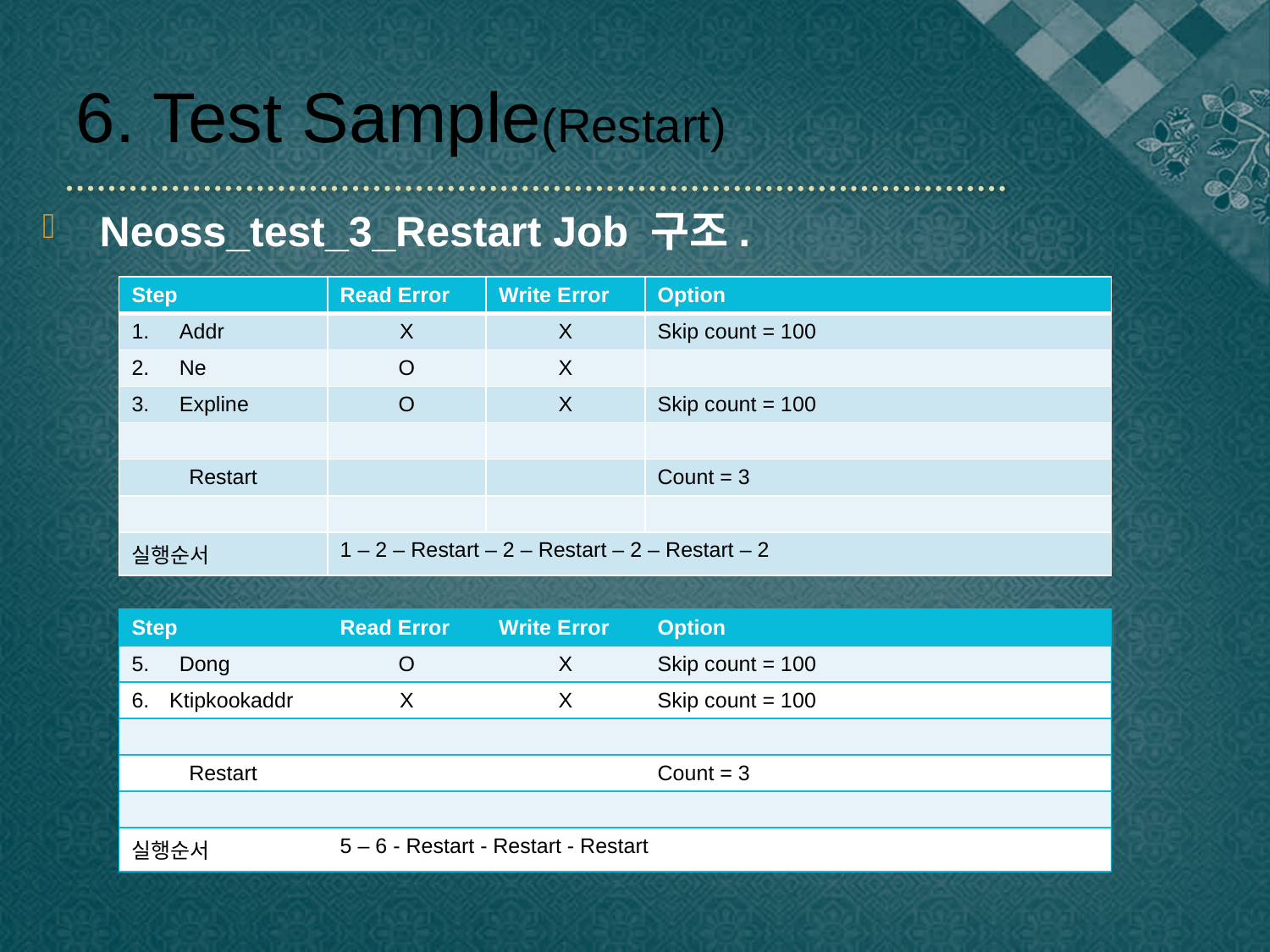

# 6. Test Sample(Restart)
 Neoss_test_3_Restart Job 구조.
| Step | Read Error | Write Error | Option |
| --- | --- | --- | --- |
| Addr | X | X | Skip count = 100 |
| Ne | O | X |  |
| Expline | O | X | Skip count = 100 |
|  |  |  |  |
| Restart |  |  | Count = 3 |
|  |  |  |  |
| 실행순서 | 1 – 2 – Restart – 2 – Restart – 2 – Restart – 2 |  |  |
| Step | Read Error | Write Error | Option |
| --- | --- | --- | --- |
| Dong | O | X | Skip count = 100 |
| Ktipkookaddr | X | X | Skip count = 100 |
|  |  |  |  |
| Restart |  |  | Count = 3 |
|  |  |  |  |
| 실행순서 | 5 – 6 - Restart - Restart - Restart |  |  |